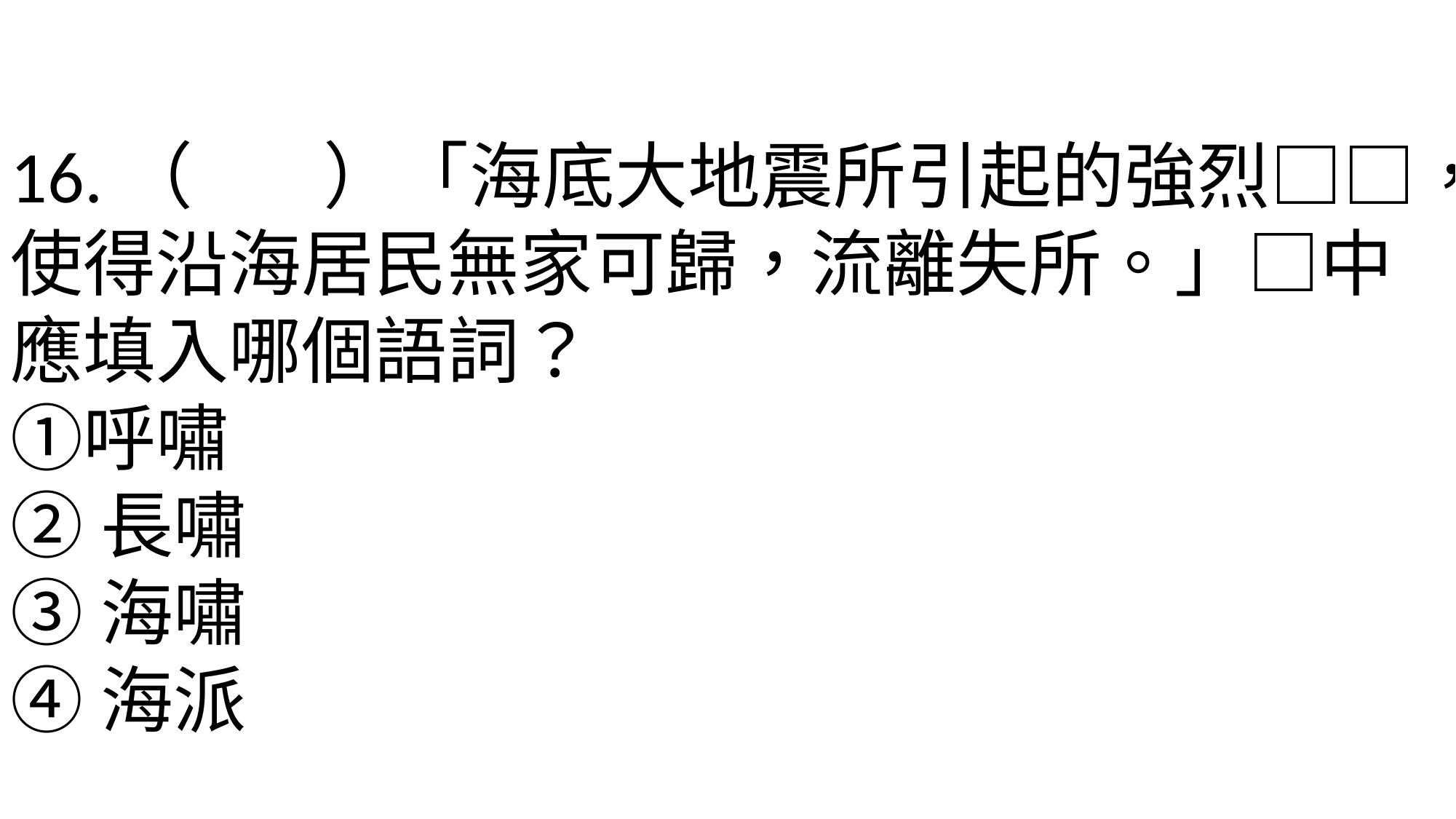

16.（        ）「海底大地震所引起的強烈□□，使得沿海居民無家可歸，流離失所。」□中應填入哪個語詞？　
①呼嘯
②長嘯
③海嘯
④海派